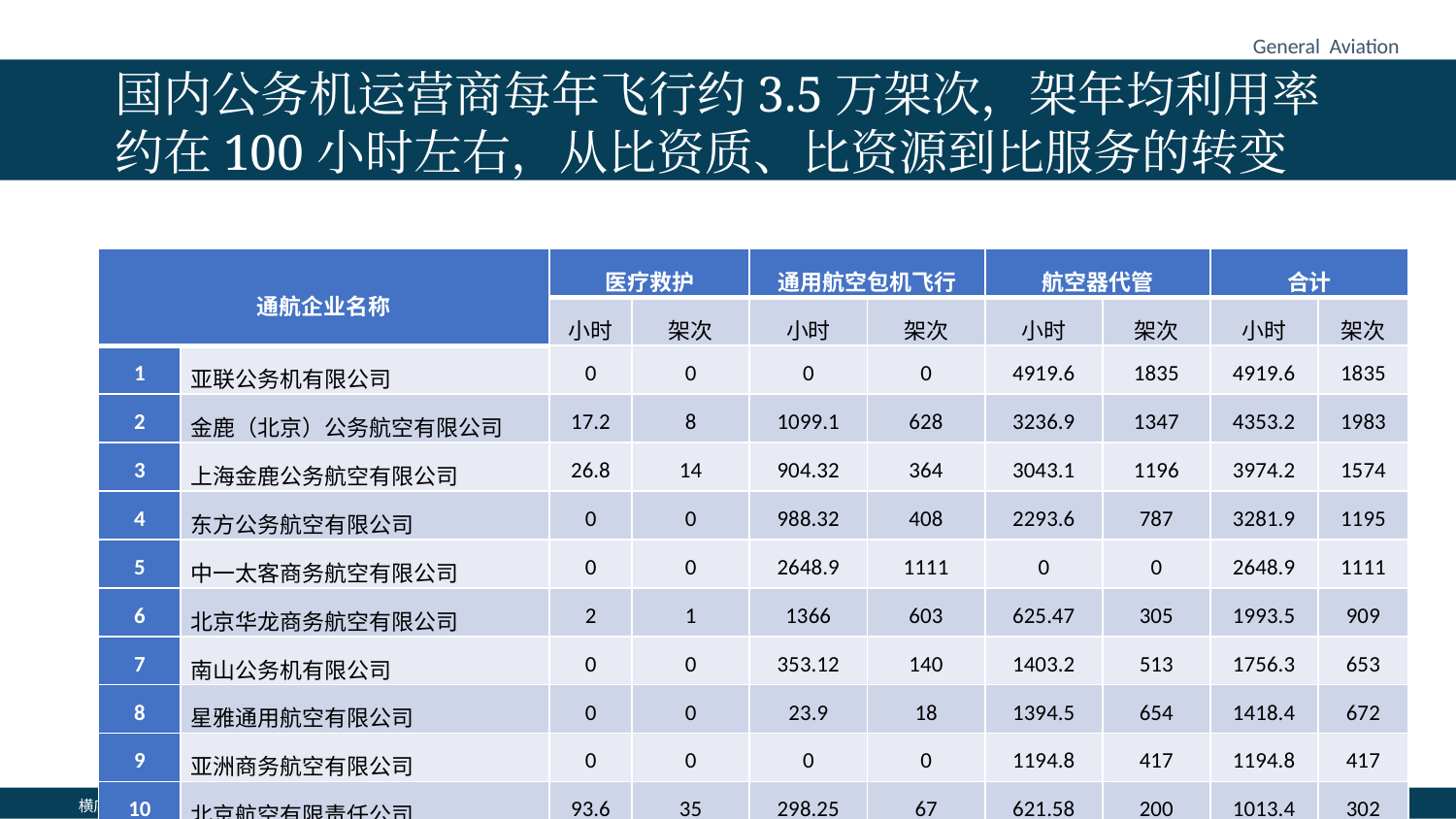

# 国内公务机运营商每年飞行约3.5万架次，架年均利用率约在100小时左右，从比资质、比资源到比服务的转变
| 通航企业名称 |  | 医疗救护 |  | 通用航空包机飞行 |  | 航空器代管 |  | 合计 |  |
| --- | --- | --- | --- | --- | --- | --- | --- | --- | --- |
|  |  | 小时 | 架次 | 小时 | 架次 | 小时 | 架次 | 小时 | 架次 |
| 1 | 亚联公务机有限公司 | 0 | 0 | 0 | 0 | 4919.6 | 1835 | 4919.6 | 1835 |
| 2 | 金鹿（北京）公务航空有限公司 | 17.2 | 8 | 1099.1 | 628 | 3236.9 | 1347 | 4353.2 | 1983 |
| 3 | 上海金鹿公务航空有限公司 | 26.8 | 14 | 904.32 | 364 | 3043.1 | 1196 | 3974.2 | 1574 |
| 4 | 东方公务航空有限公司 | 0 | 0 | 988.32 | 408 | 2293.6 | 787 | 3281.9 | 1195 |
| 5 | 中一太客商务航空有限公司 | 0 | 0 | 2648.9 | 1111 | 0 | 0 | 2648.9 | 1111 |
| 6 | 北京华龙商务航空有限公司 | 2 | 1 | 1366 | 603 | 625.47 | 305 | 1993.5 | 909 |
| 7 | 南山公务机有限公司 | 0 | 0 | 353.12 | 140 | 1403.2 | 513 | 1756.3 | 653 |
| 8 | 星雅通用航空有限公司 | 0 | 0 | 23.9 | 18 | 1394.5 | 654 | 1418.4 | 672 |
| 9 | 亚洲商务航空有限公司 | 0 | 0 | 0 | 0 | 1194.8 | 417 | 1194.8 | 417 |
| 10 | 北京航空有限责任公司 | 93.6 | 35 | 298.25 | 67 | 621.58 | 200 | 1013.4 | 302 |